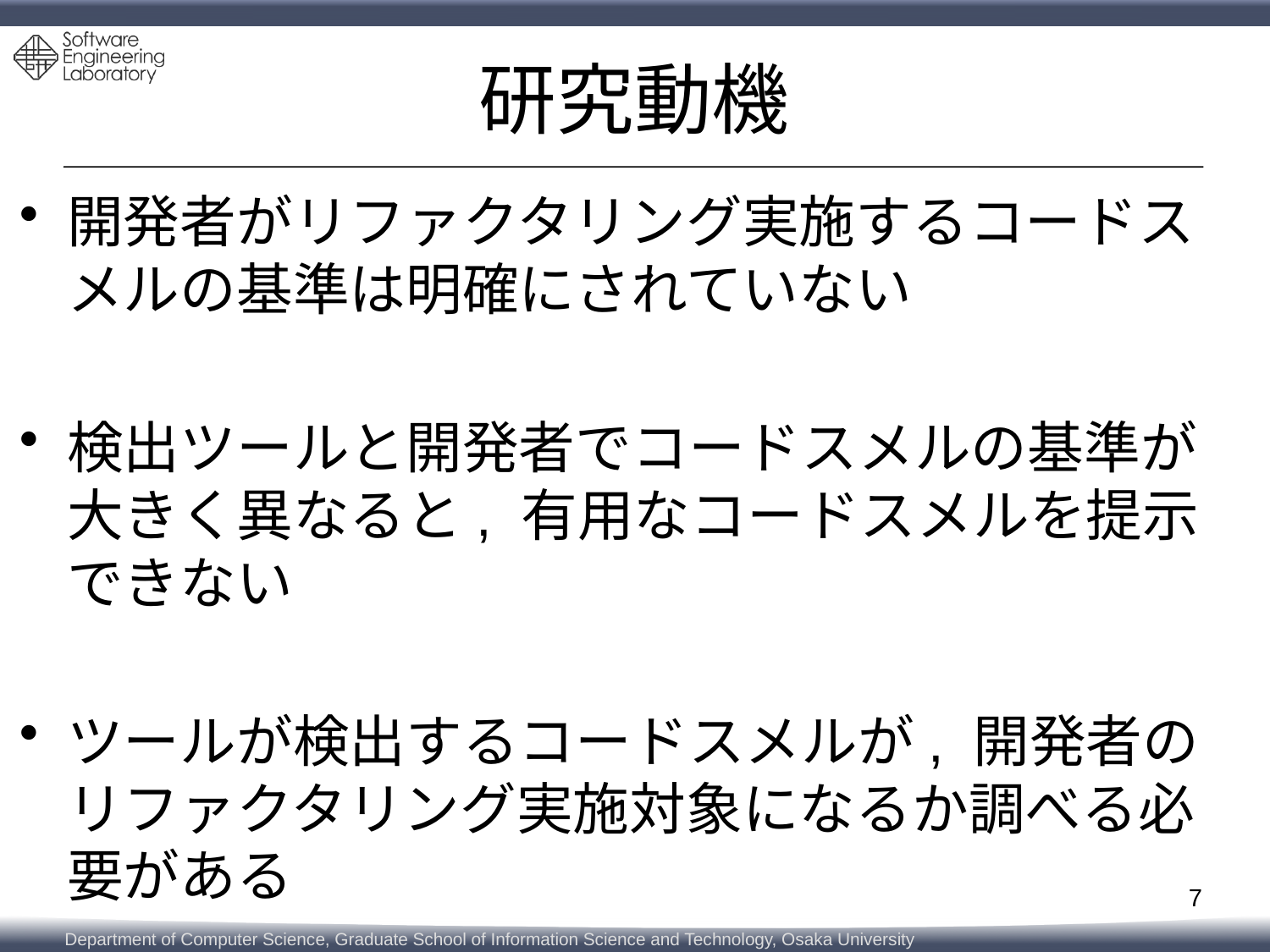

# 研究動機
開発者がリファクタリング実施するコードスメルの基準は明確にされていない

検出ツールと開発者でコードスメルの基準が大きく異なると, 有用なコードスメルを提示できない

ツールが検出するコードスメルが, 開発者のリファクタリング実施対象になるか調べる必要がある

7